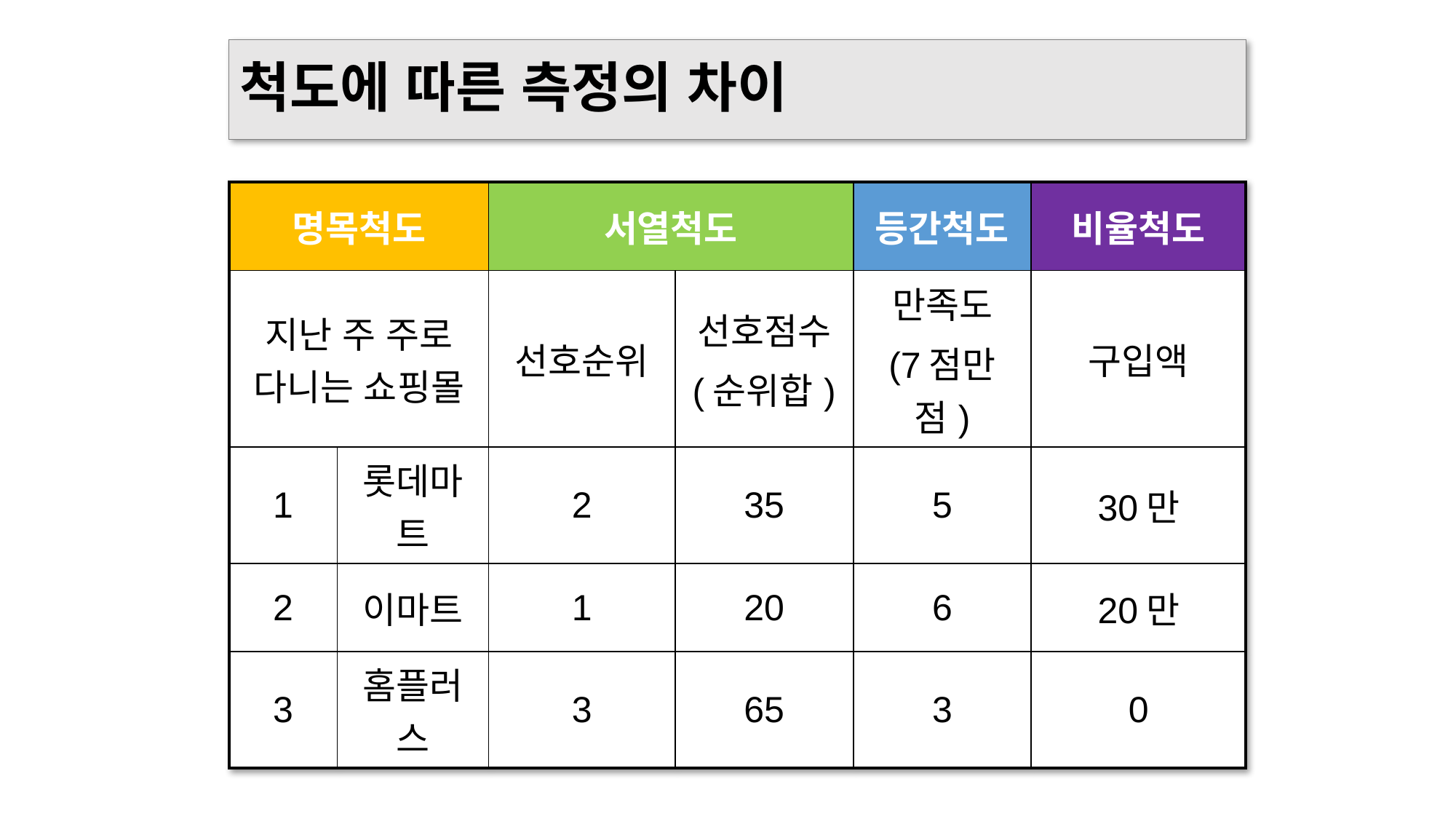

# 척도에 따른 측정의 차이
| 명목척도 |  | 서열척도 |  | 등간척도 | 비율척도 |
| --- | --- | --- | --- | --- | --- |
| 지난 주 주로 다니는 쇼핑몰 |  | 선호순위 | 선호점수 (순위합) | 만족도 (7점만점) | 구입액 |
| 1 | 롯데마트 | 2 | 35 | 5 | 30만 |
| 2 | 이마트 | 1 | 20 | 6 | 20만 |
| 3 | 홈플러스 | 3 | 65 | 3 | 0 |